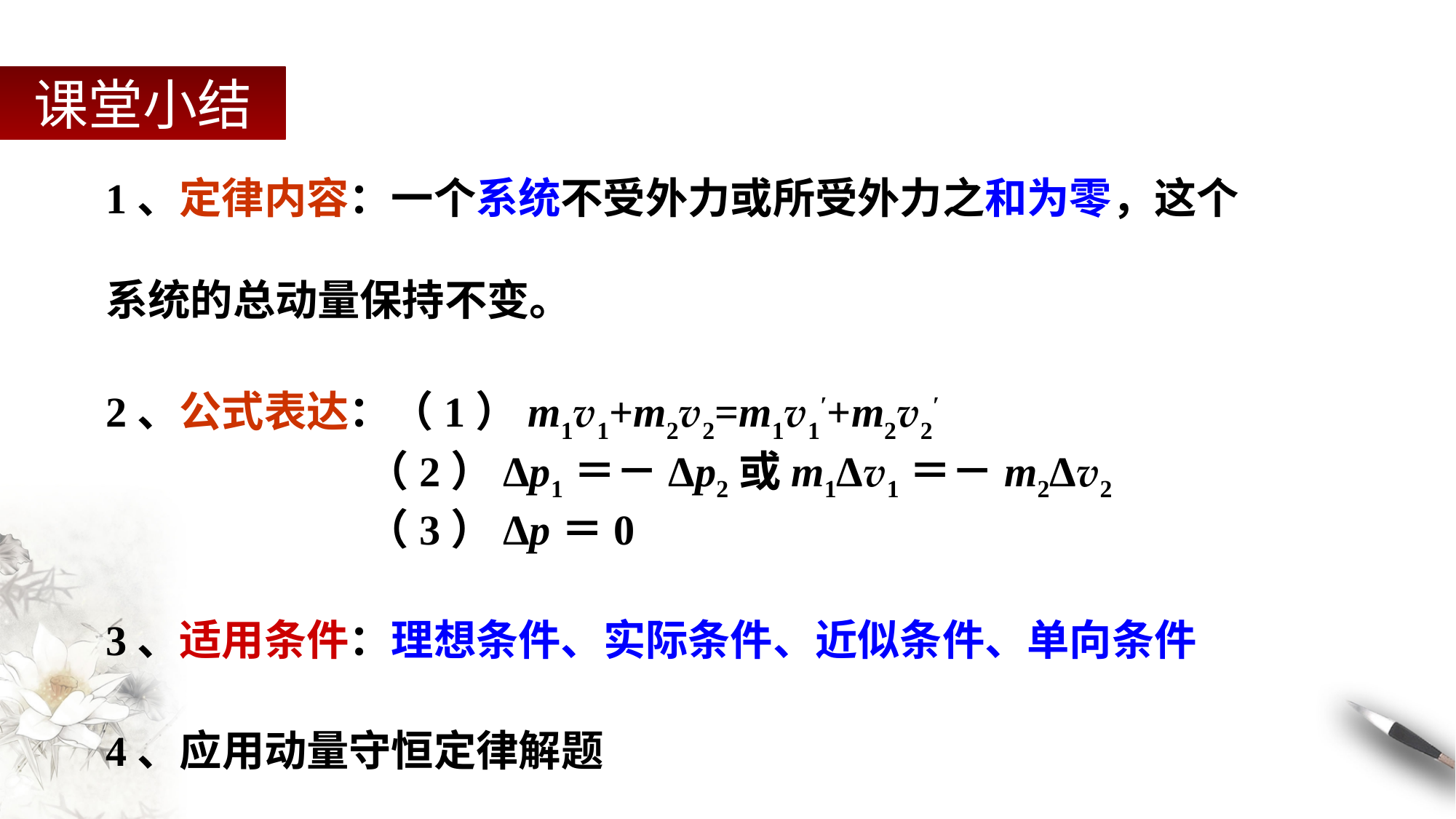

课堂小结
1、定律内容：一个系统不受外力或所受外力之和为零，这个系统的总动量保持不变。
2、公式表达：（1）m1v1+m2v2=m1v1′+m2v2′
                          （2）Δp1＝－Δp2或m1Δv1＝－m2Δv2
                          （3）Δp＝0
3、适用条件：理想条件、实际条件、近似条件、单向条件
4、应用动量守恒定律解题